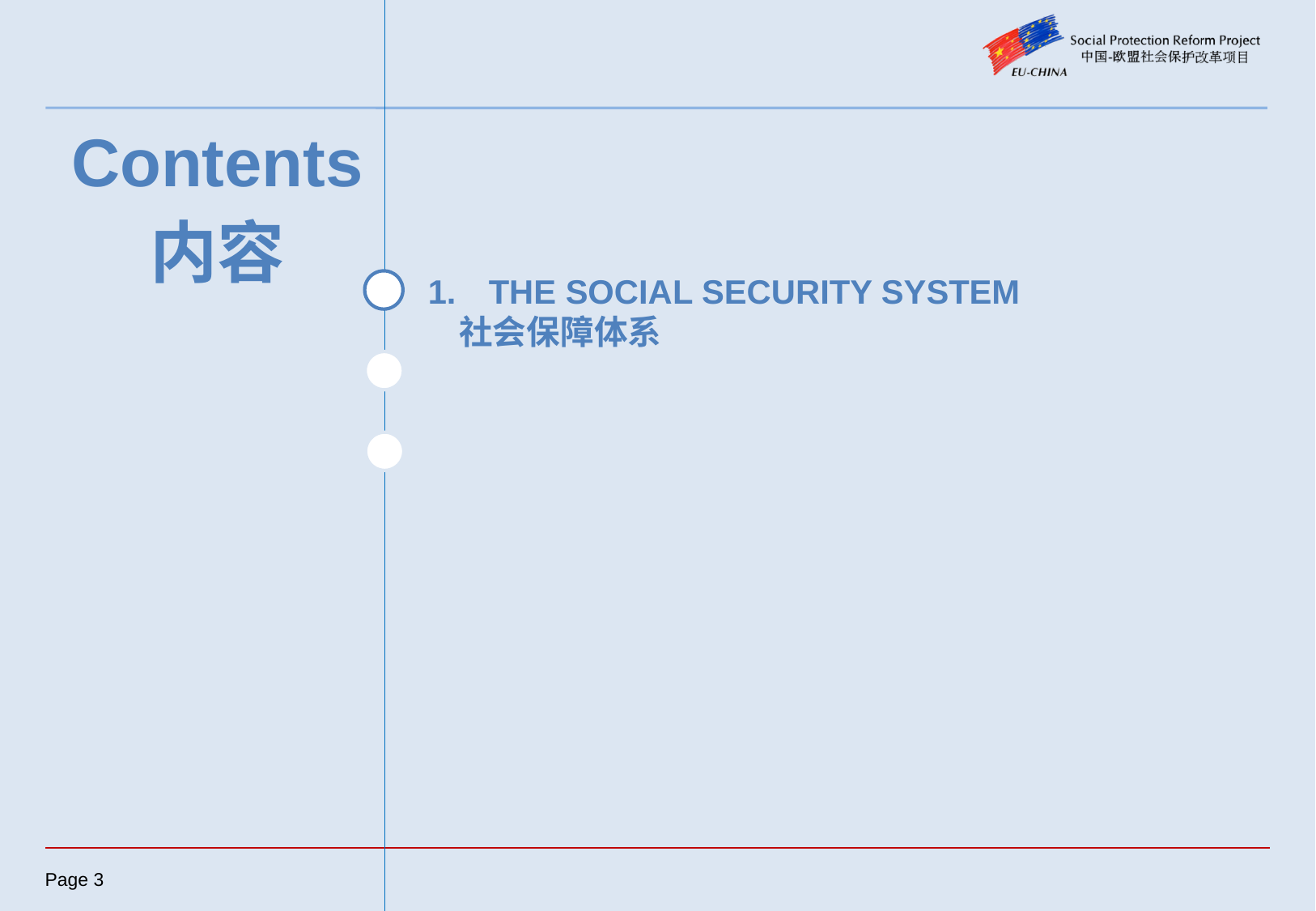

Contents
内容
THE SOCIAL SECURITY SYSTEM
   社会保障体系

2.  THE RED SYSTEM

3.  THE SELF-ASSESSMENT PAYMENT SYSTEM